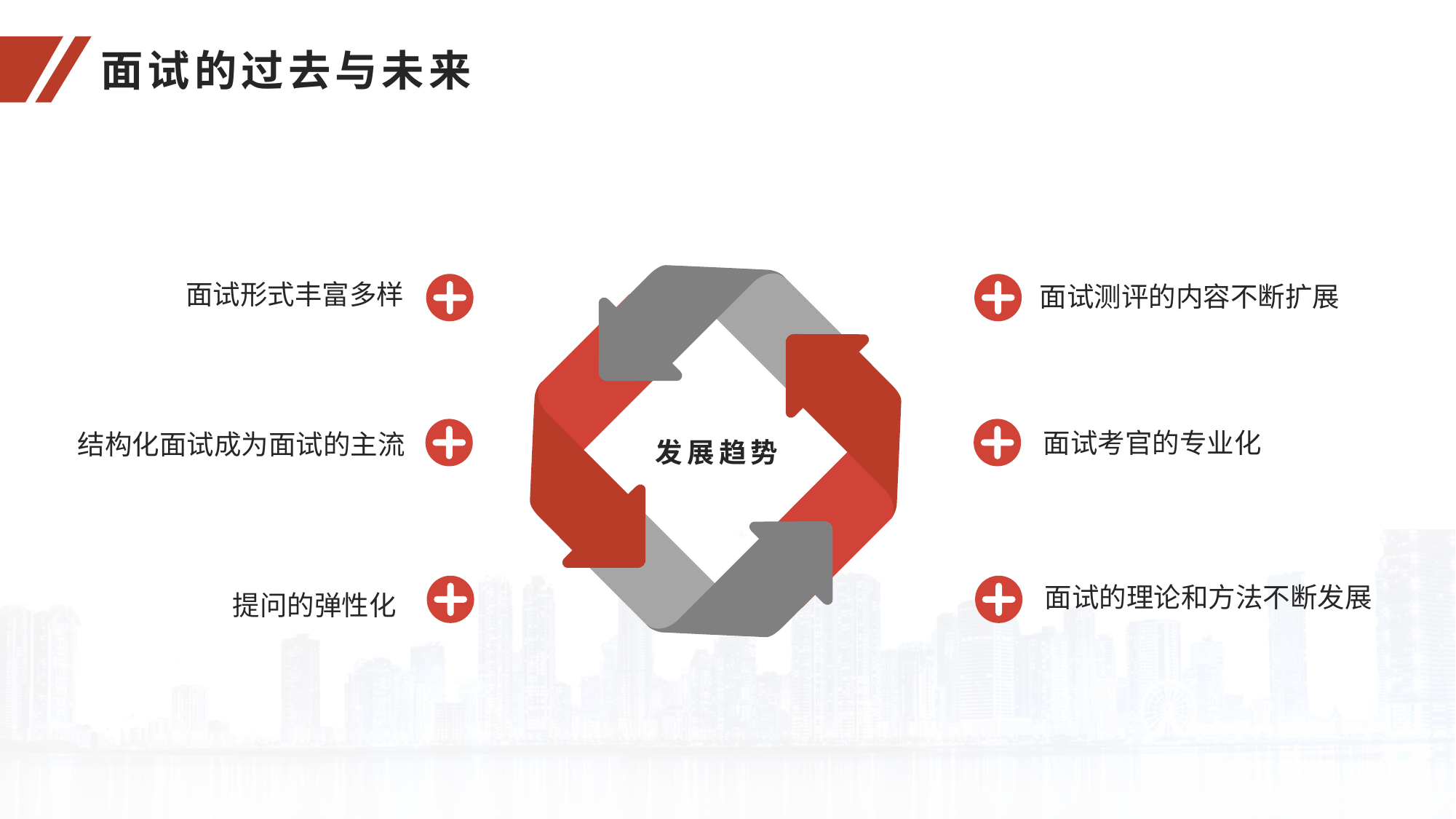

面试的过去与未来

面试形式丰富多样

面试测评的内容不断扩展

面试考官的专业化
结构化面试成为面试的主流
发展趋势
面试的理论和方法不断发展

提问的弹性化